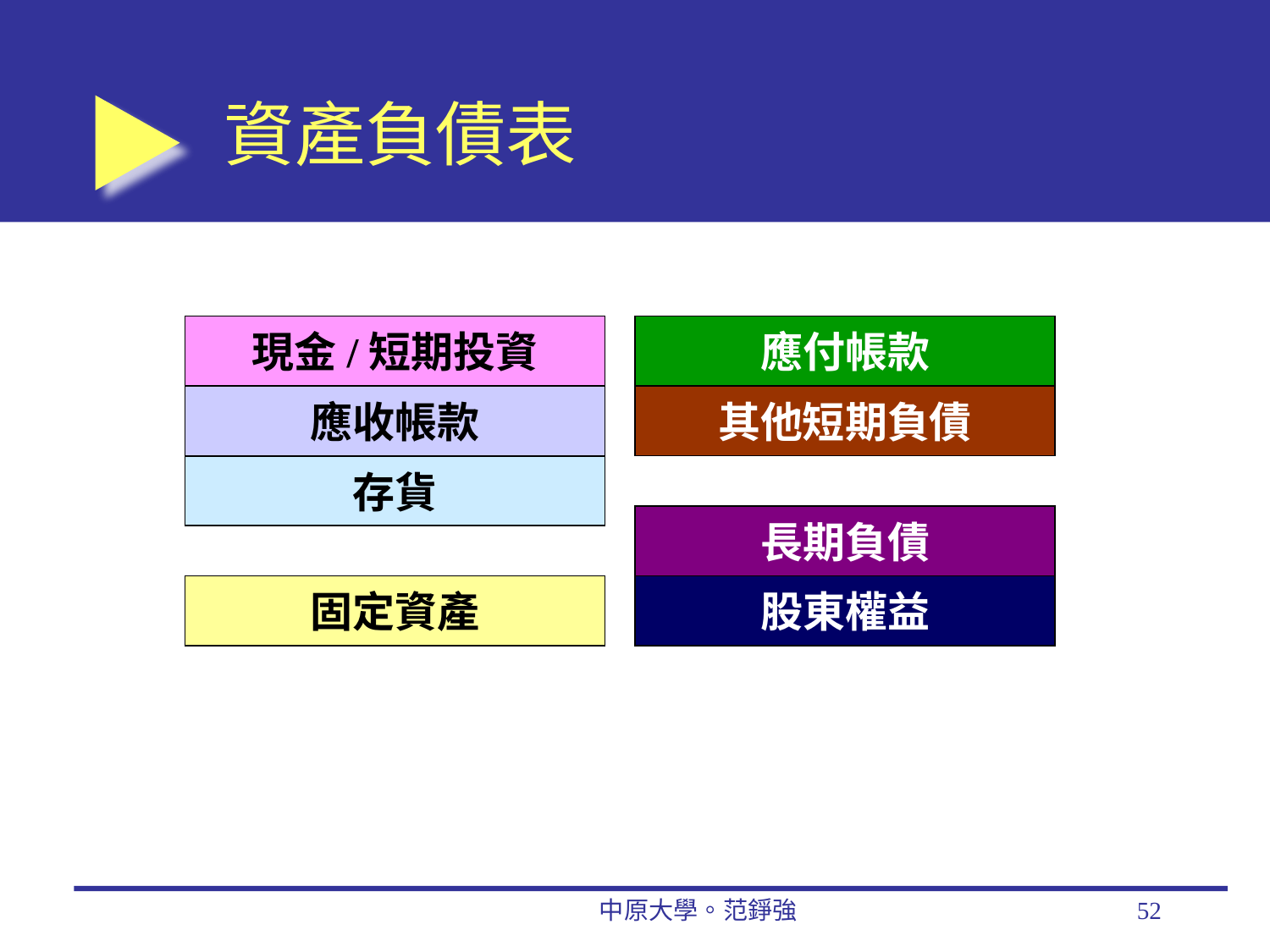

# 資產負債表

現金/短期投資
應付帳款
應收帳款
其他短期負債
存貨
長期負債
固定資產
股東權益
中原大學。范錚強
52